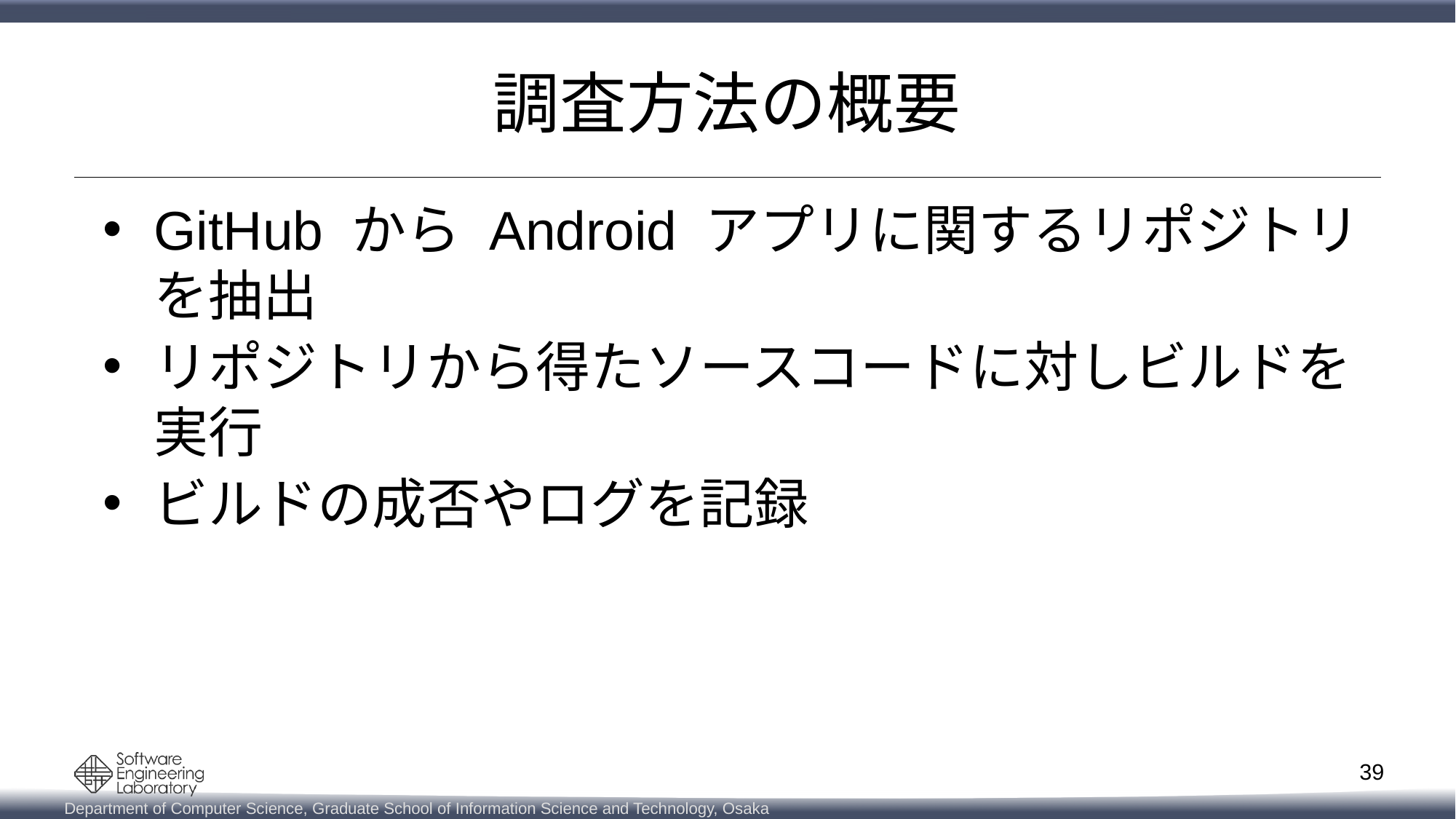

# 調査方法の概要
GitHub から Android アプリに関するリポジトリを抽出
リポジトリから得たソースコードに対しビルドを実行
ビルドの成否やログを記録
39